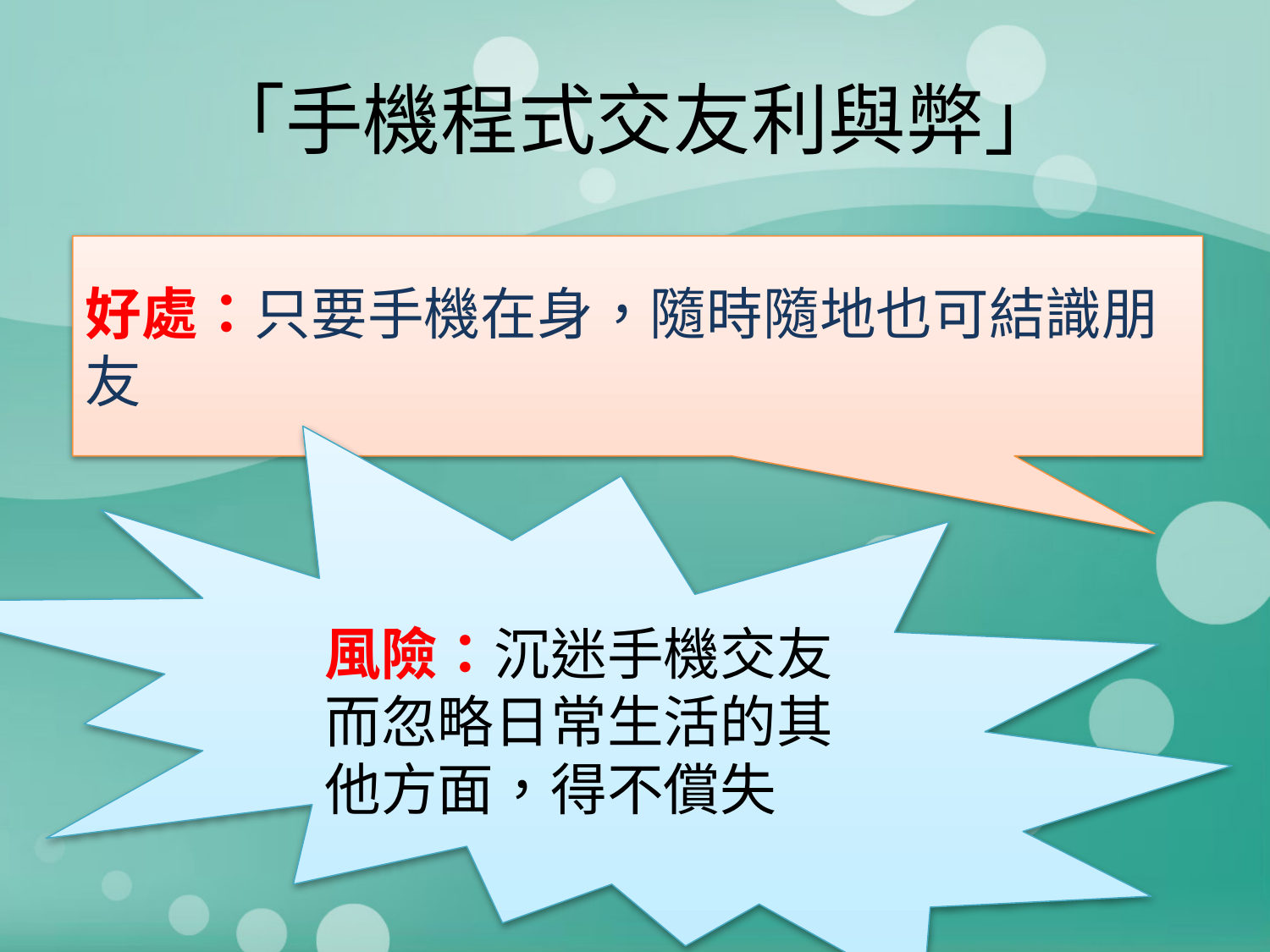

# 「手機程式交友利與弊」
好處：只要手機在身，隨時隨地也可結識朋友
風險：沉迷手機交友而忽略日常生活的其他方面，得不償失